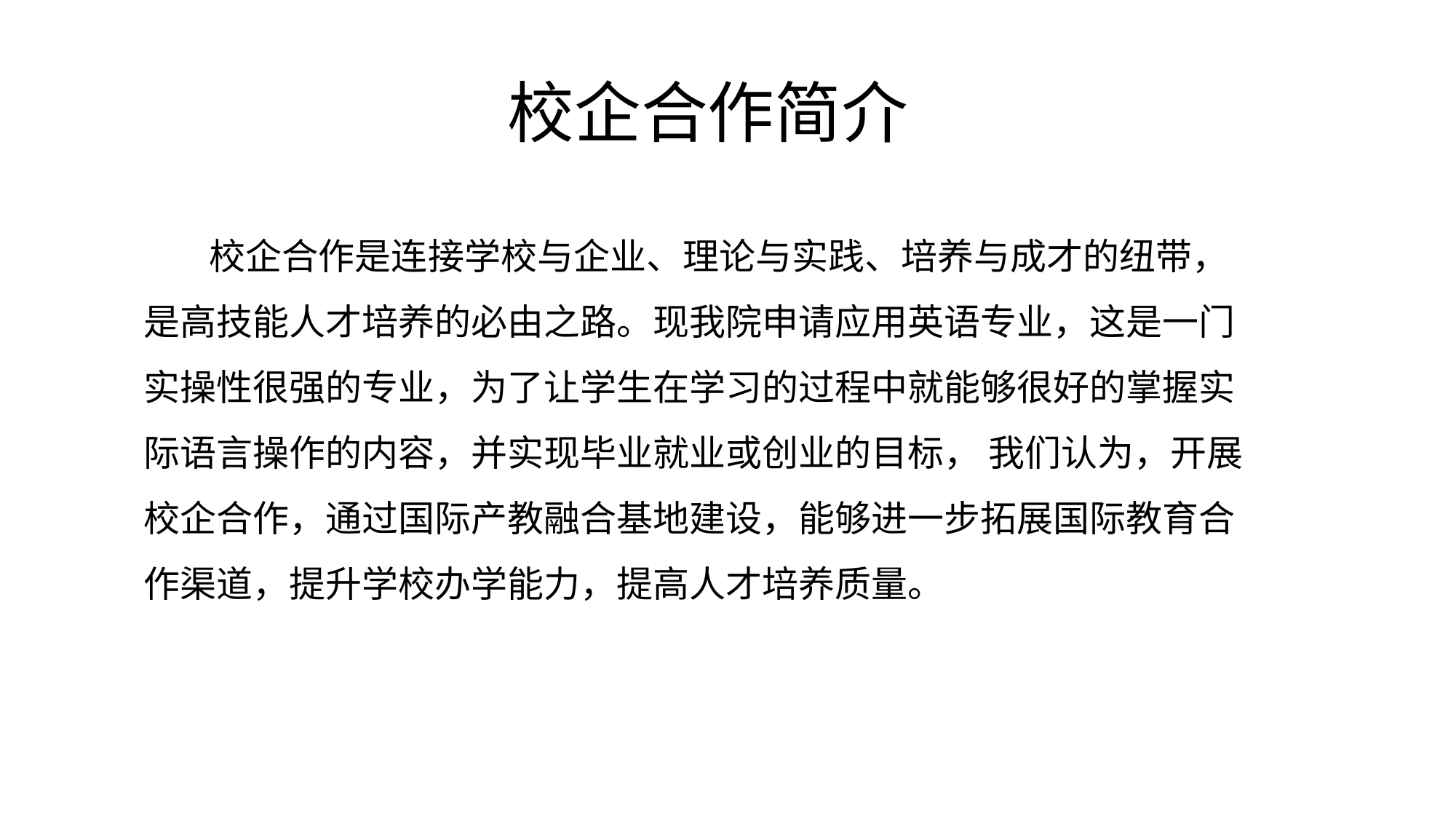

校企合作简介
       校企合作是连接学校与企业、理论与实践、培养与成才的纽带，是高技能人才培养的必由之路。现我院申请应用英语专业，这是一门实操性很强的专业，为了让学生在学习的过程中就能够很好的掌握实际语言操作的内容，并实现毕业就业或创业的目标， 我们认为，开展校企合作，通过国际产教融合基地建设，能够进一步拓展国际教育合作渠道，提升学校办学能力，提高人才培养质量。